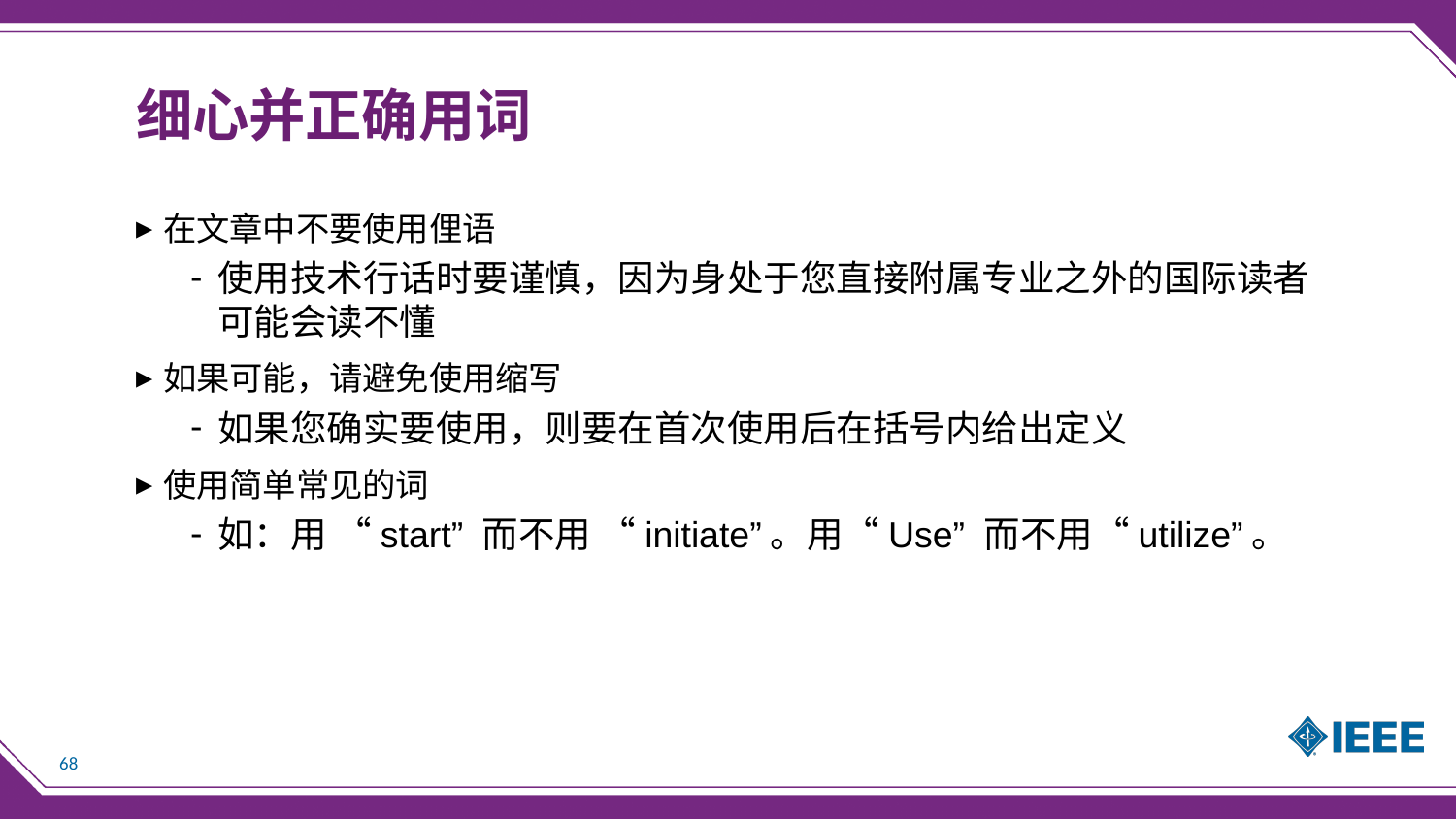

# 细心并正确用词
在文章中不要使用俚语
使用技术行话时要谨慎，因为身处于您直接附属专业之外的国际读者可能会读不懂
如果可能，请避免使用缩写
如果您确实要使用，则要在首次使用后在括号内给出定义
使用简单常见的词
如：用 “start” 而不用 “initiate”。用“Use” 而不用“utilize”。

68